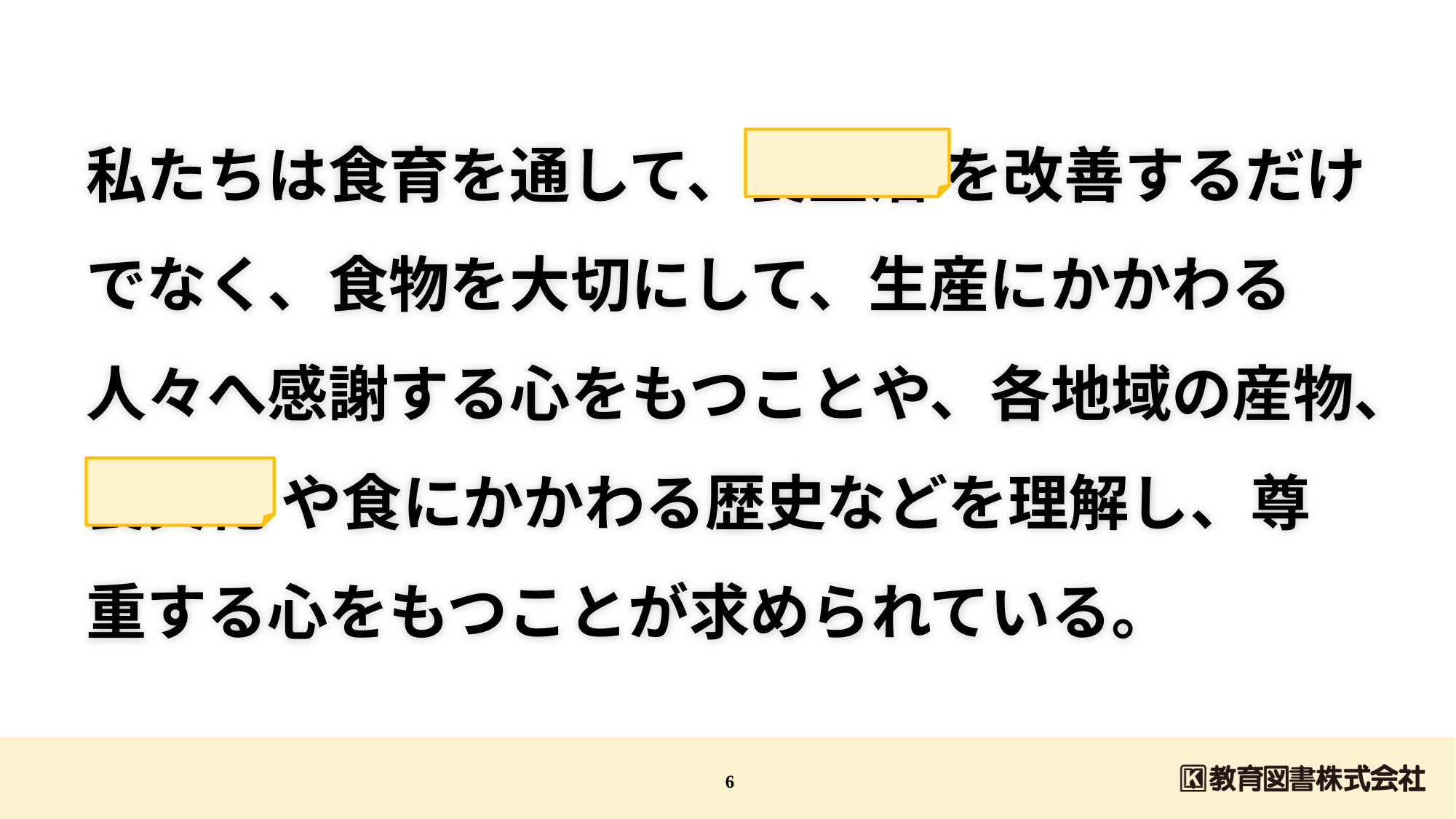

私たちは食育を通して、食生活 を改善するだけでなく、食物を大切にして、生産にかかわる人々へ感謝する心をもつことや、各地域の産物、食文化 や食にかかわる歴史などを理解し、尊重する心をもつことが求められている。

6